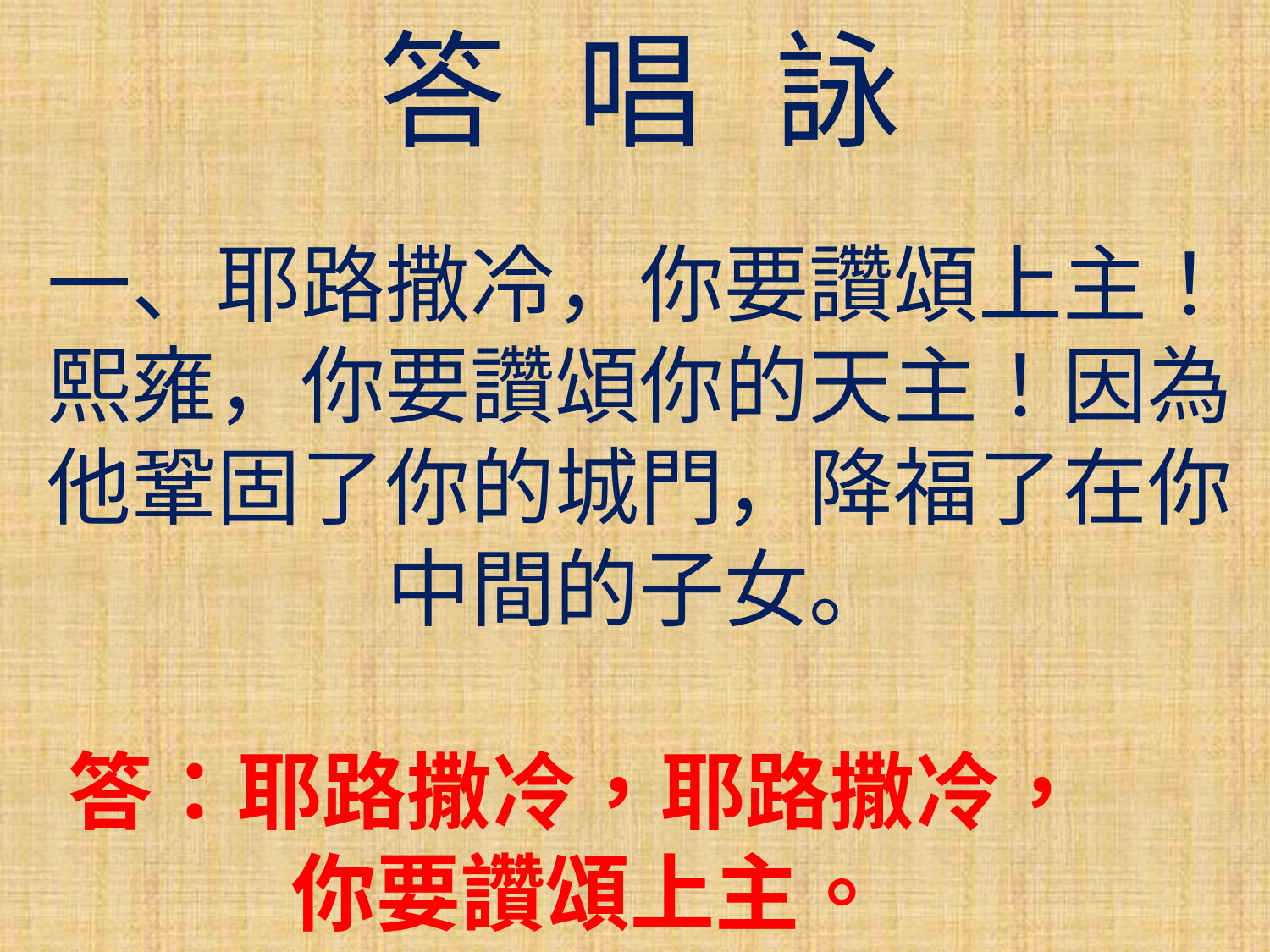

答  唱  詠

一、耶路撒冷，你要讚頌上主！熙雍，你要讚頌你的天主！因為他鞏固了你的城門，降福了在你中間的子女。

答：耶路撒冷，耶路撒冷，
	你要讚頌上主。